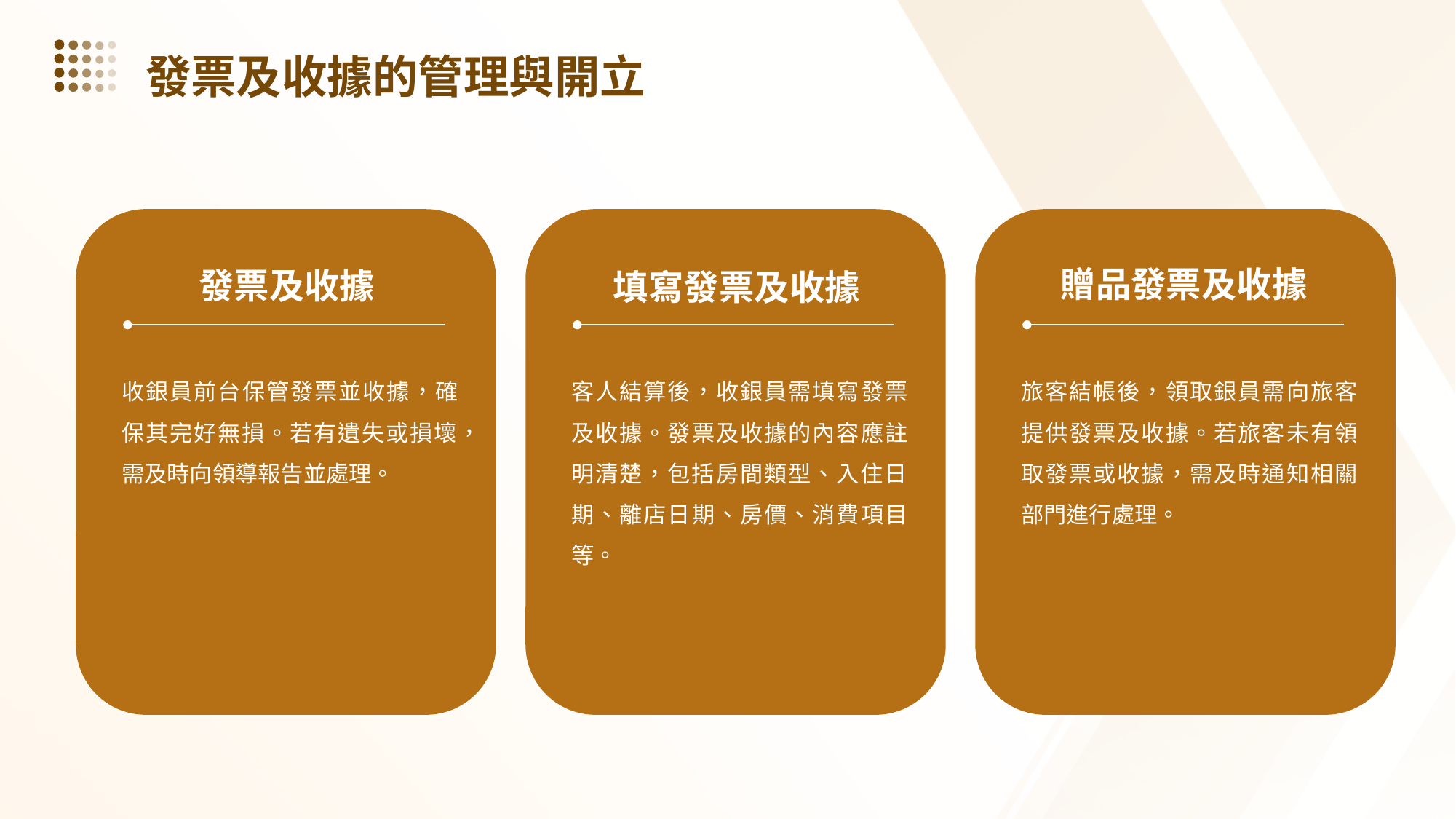

發票及收據的管理與開立

贈品發票及收據
發票及收據
填寫發票及收據
收銀員前台保管發票並收據，確保其完好無損。若有遺失或損壞，需及時向領導報告並處理。
客人結算後，收銀員需填寫發票及收據。發票及收據的內容應註明清楚，包括房間類型、入住日期、離店日期、房價、消費項目等。
旅客結帳後，領取銀員需向旅客提供發票及收據。若旅客未有領取發票或收據，需及時通知相關部門進行處理。